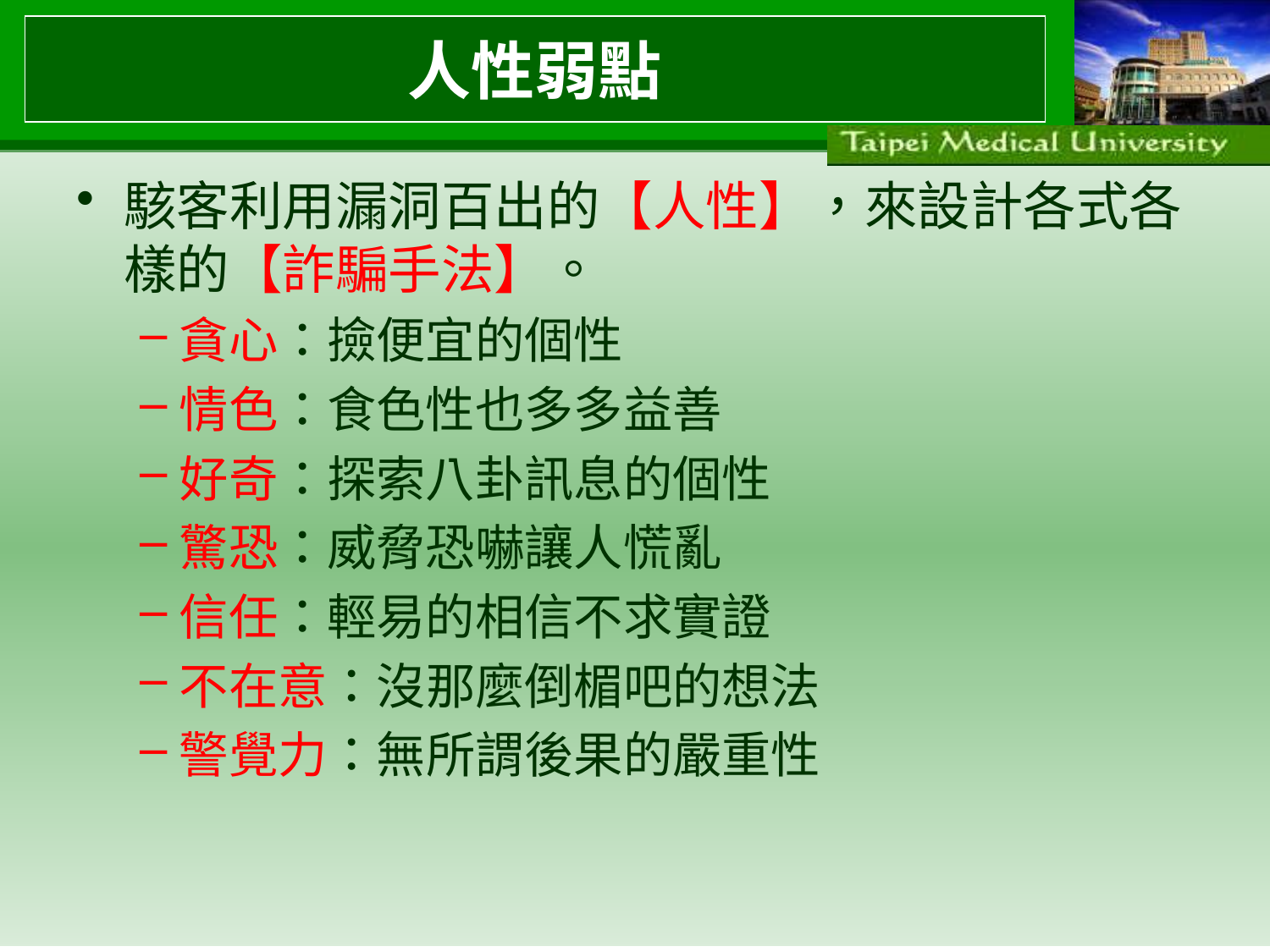

# 人性弱點
駭客利用漏洞百出的【人性】，來設計各式各樣的【詐騙手法】。
貪心：撿便宜的個性
情色：食色性也多多益善
好奇：探索八卦訊息的個性
驚恐：威脅恐嚇讓人慌亂
信任：輕易的相信不求實證
不在意：沒那麼倒楣吧的想法
警覺力：無所謂後果的嚴重性